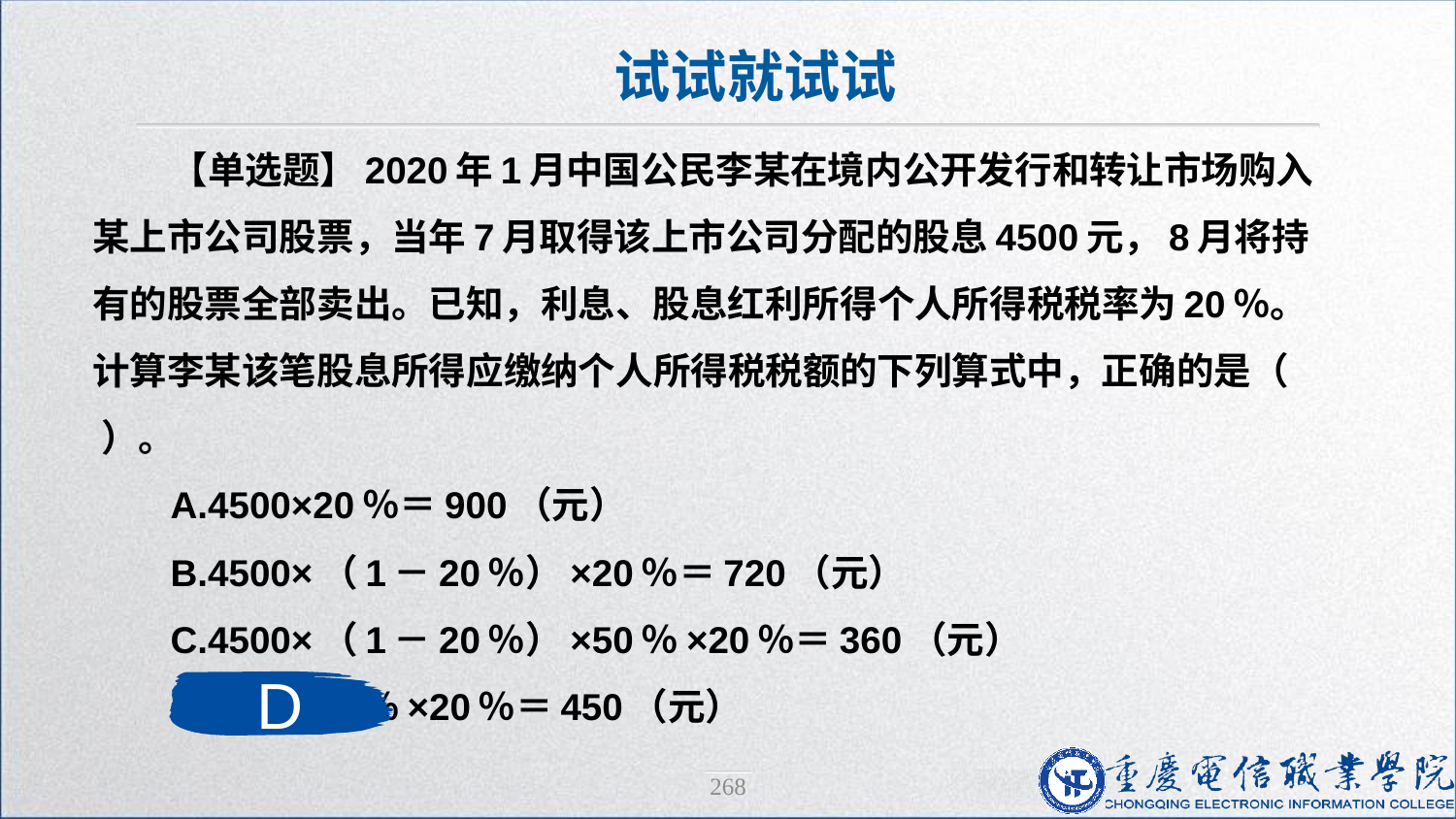

试试就试试
【单选题】2020年1月中国公民李某在境内公开发行和转让市场购入某上市公司股票，当年7月取得该上市公司分配的股息4500元，8月将持有的股票全部卖出。已知，利息、股息红利所得个人所得税税率为20％。计算李某该笔股息所得应缴纳个人所得税税额的下列算式中，正确的是（  ）。
A.4500×20％＝900（元）
B.4500×（1－20％）×20％＝720（元）
C.4500×（1－20％）×50％×20％＝360（元）
D.4500×50％×20％＝450（元）

D
268